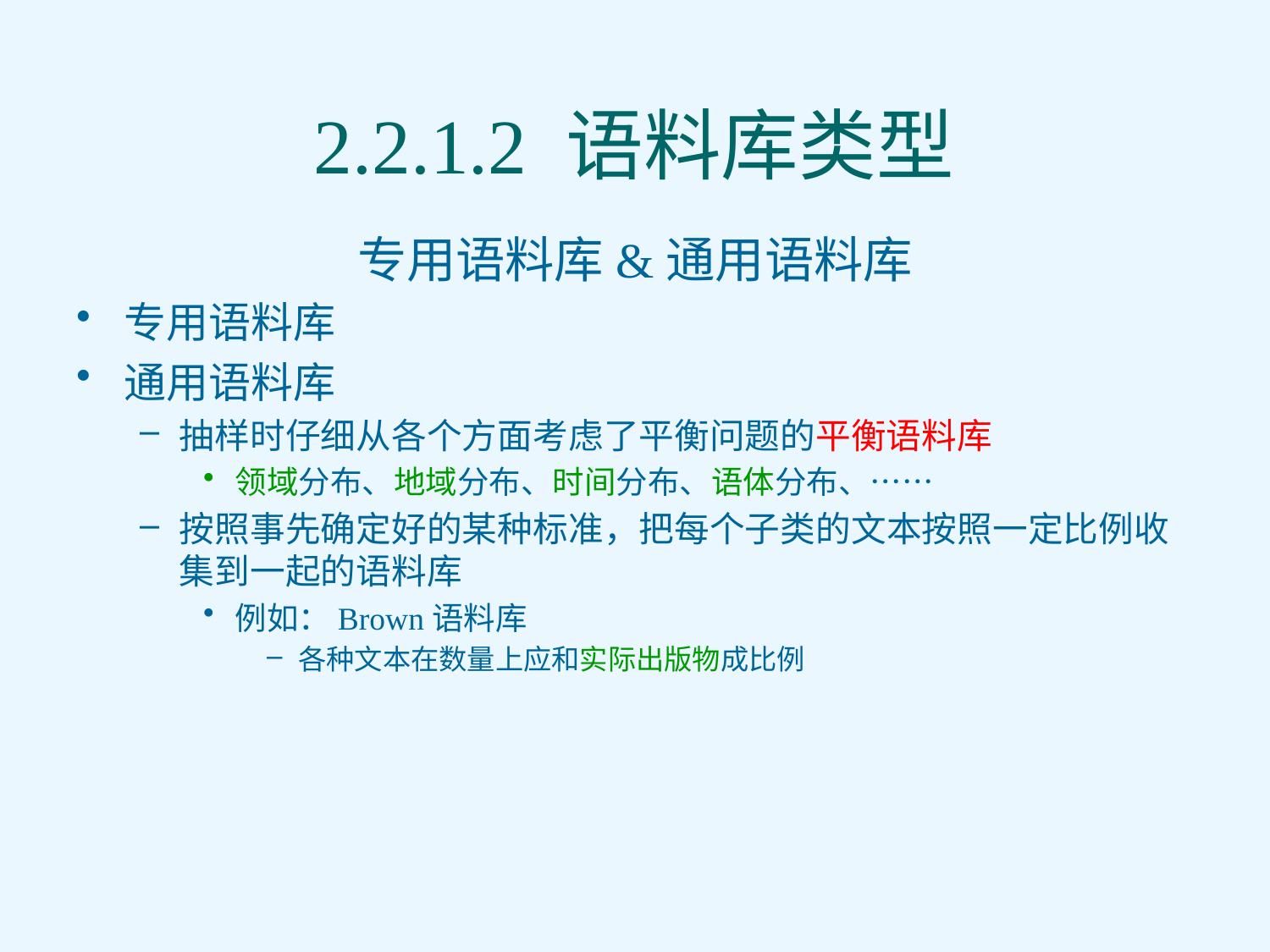

# 2.2.1.2 语料库类型
专用语料库&通用语料库
专用语料库
通用语料库
抽样时仔细从各个方面考虑了平衡问题的平衡语料库
领域分布、地域分布、时间分布、语体分布、……
按照事先确定好的某种标准，把每个子类的文本按照一定比例收集到一起的语料库
例如：Brown语料库
各种文本在数量上应和实际出版物成比例